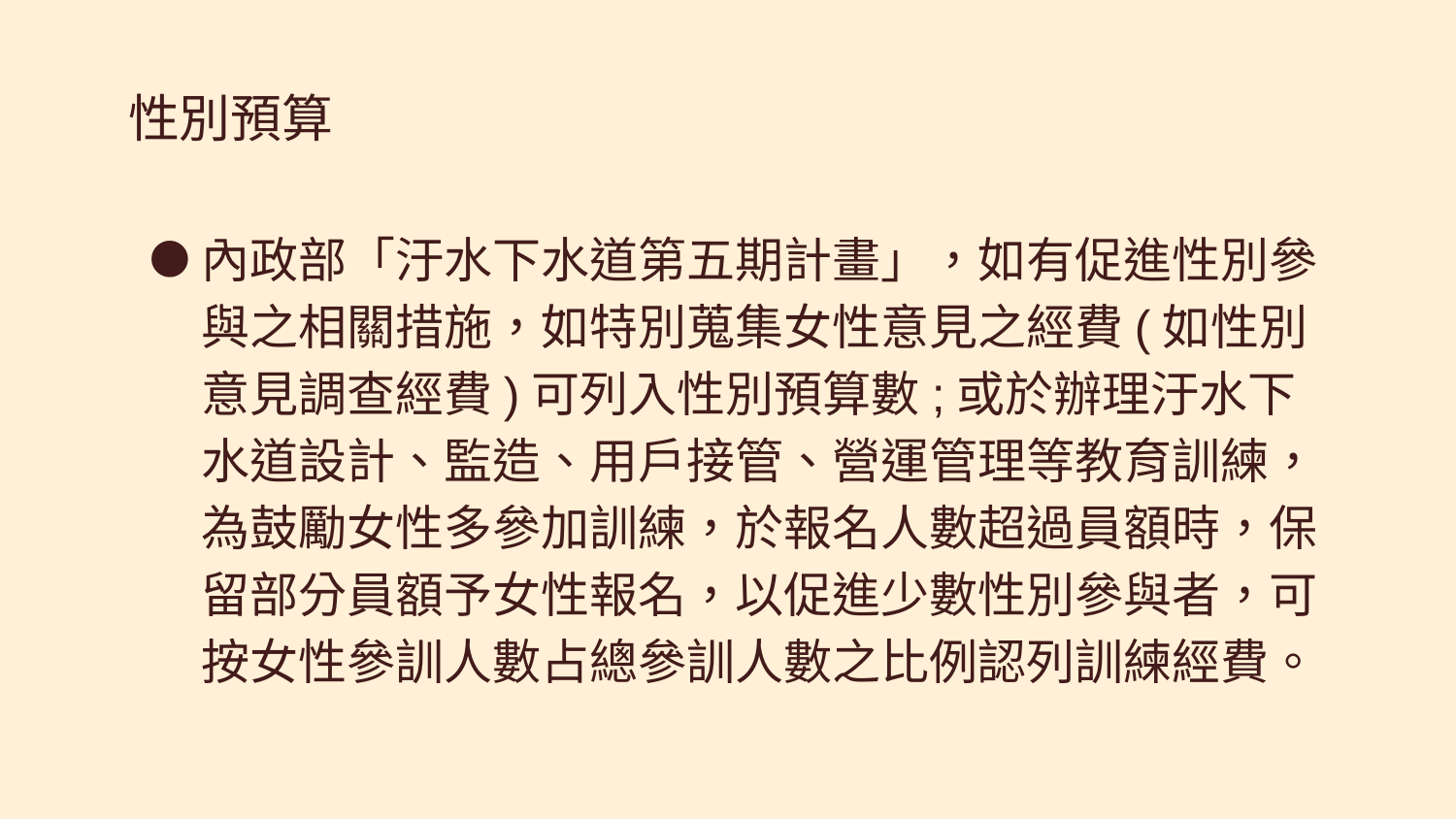

# 性別預算
內政部「汙水下水道第五期計畫」，如有促進性別參與之相關措施，如特別蒐集女性意見之經費(如性別意見調查經費)可列入性別預算數;或於辦理汙水下水道設計、監造、用戶接管、營運管理等教育訓練，為鼓勵女性多參加訓練，於報名人數超過員額時，保留部分員額予女性報名，以促進少數性別參與者，可按女性參訓人數占總參訓人數之比例認列訓練經費。